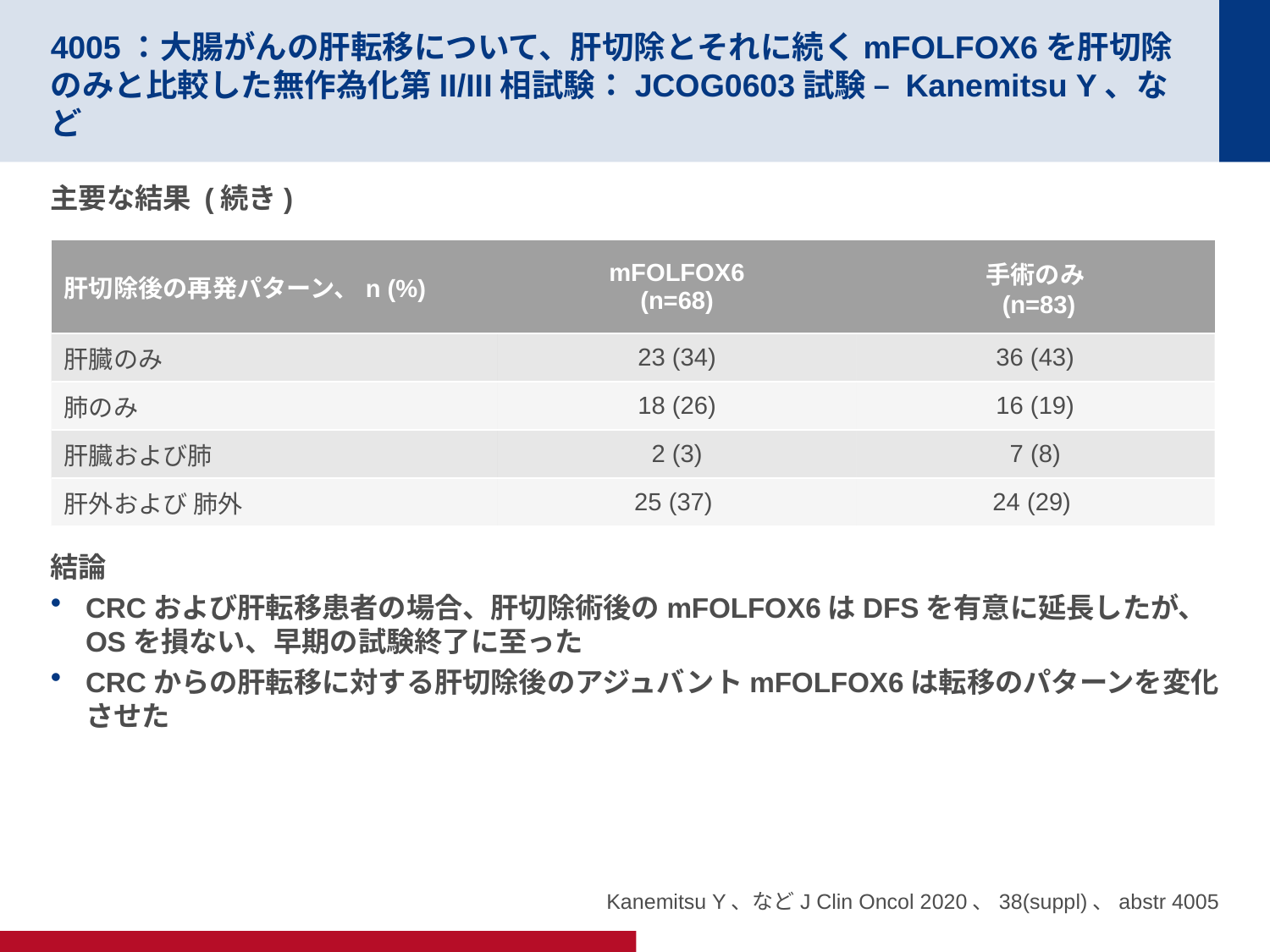

# 4005：大腸がんの肝転移について、肝切除とそれに続くmFOLFOX6を肝切除のみと比較した無作為化第II/III相試験：JCOG0603試験 – Kanemitsu Y、など
主要な結果 (続き)
結論
CRCおよび肝転移患者の場合、肝切除術後のmFOLFOX6はDFSを有意に延長したが、OSを損ない、早期の試験終了に至った
CRCからの肝転移に対する肝切除後のアジュバントmFOLFOX6は転移のパターンを変化させた
| 肝切除後の再発パターン、n (%) | mFOLFOX6 (n=68) | 手術のみ (n=83) |
| --- | --- | --- |
| 肝臓のみ | 23 (34) | 36 (43) |
| 肺のみ | 18 (26) | 16 (19) |
| 肝臓および肺 | 2 (3) | 7 (8) |
| 肝外および 肺外 | 25 (37) | 24 (29) |
Kanemitsu Y、などJ Clin Oncol 2020、38(suppl)、abstr 4005